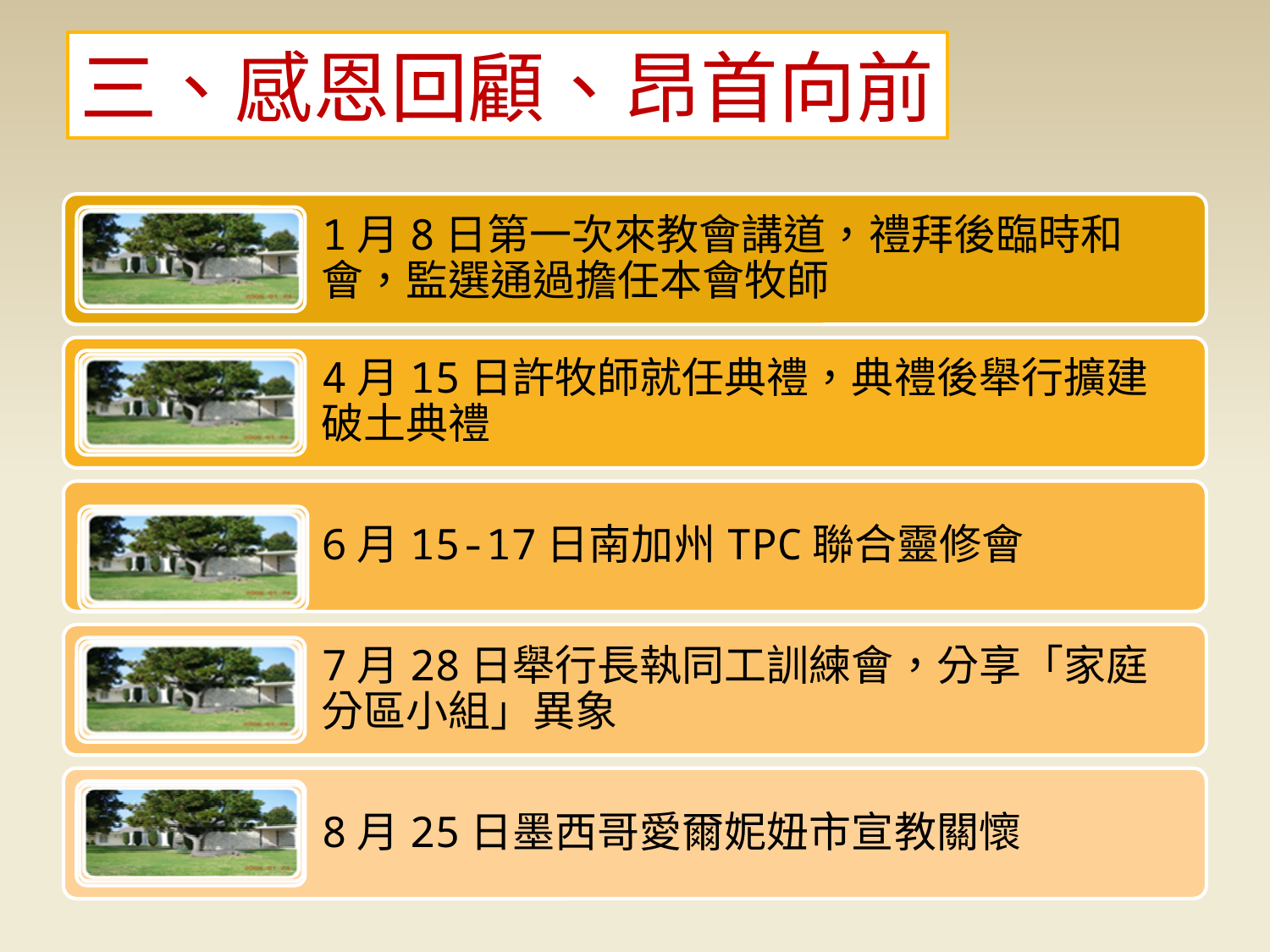

三、感恩回顧、昂首向前
1月8日第一次來教會講道，禮拜後臨時和會，監選通過擔任本會牧師
4月15日許牧師就任典禮，典禮後舉行擴建破土典禮
6月15-17日南加州TPC聯合靈修會
7月28日舉行長執同工訓練會，分享「家庭分區小組」異象
8月25日墨西哥愛爾妮妞市宣教關懷